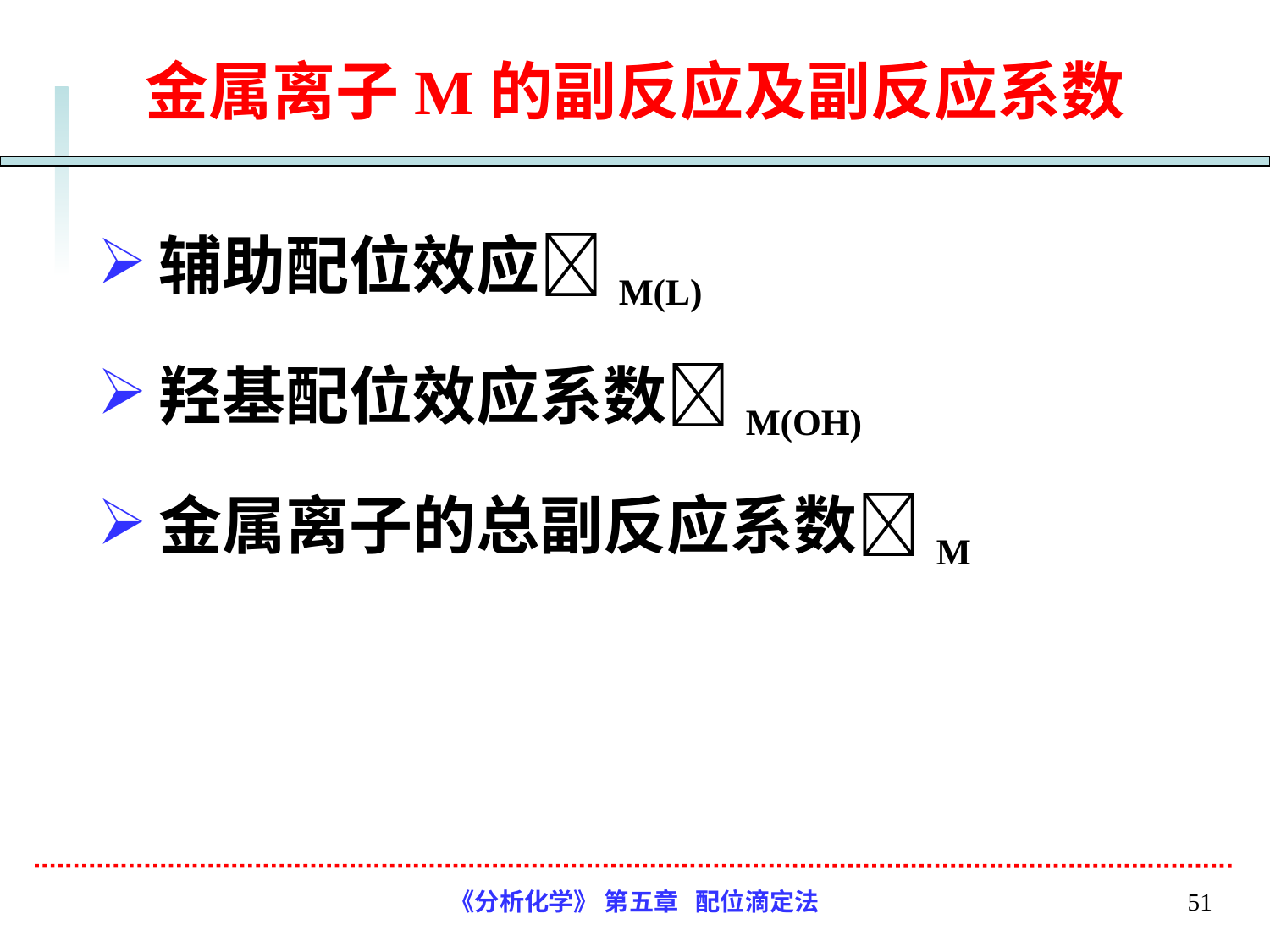

# 金属离子M的副反应及副反应系数
辅助配位效应αM(L)
羟基配位效应系数αM(OH)
金属离子的总副反应系数αM
《分析化学》 第五章   配位滴定法
51